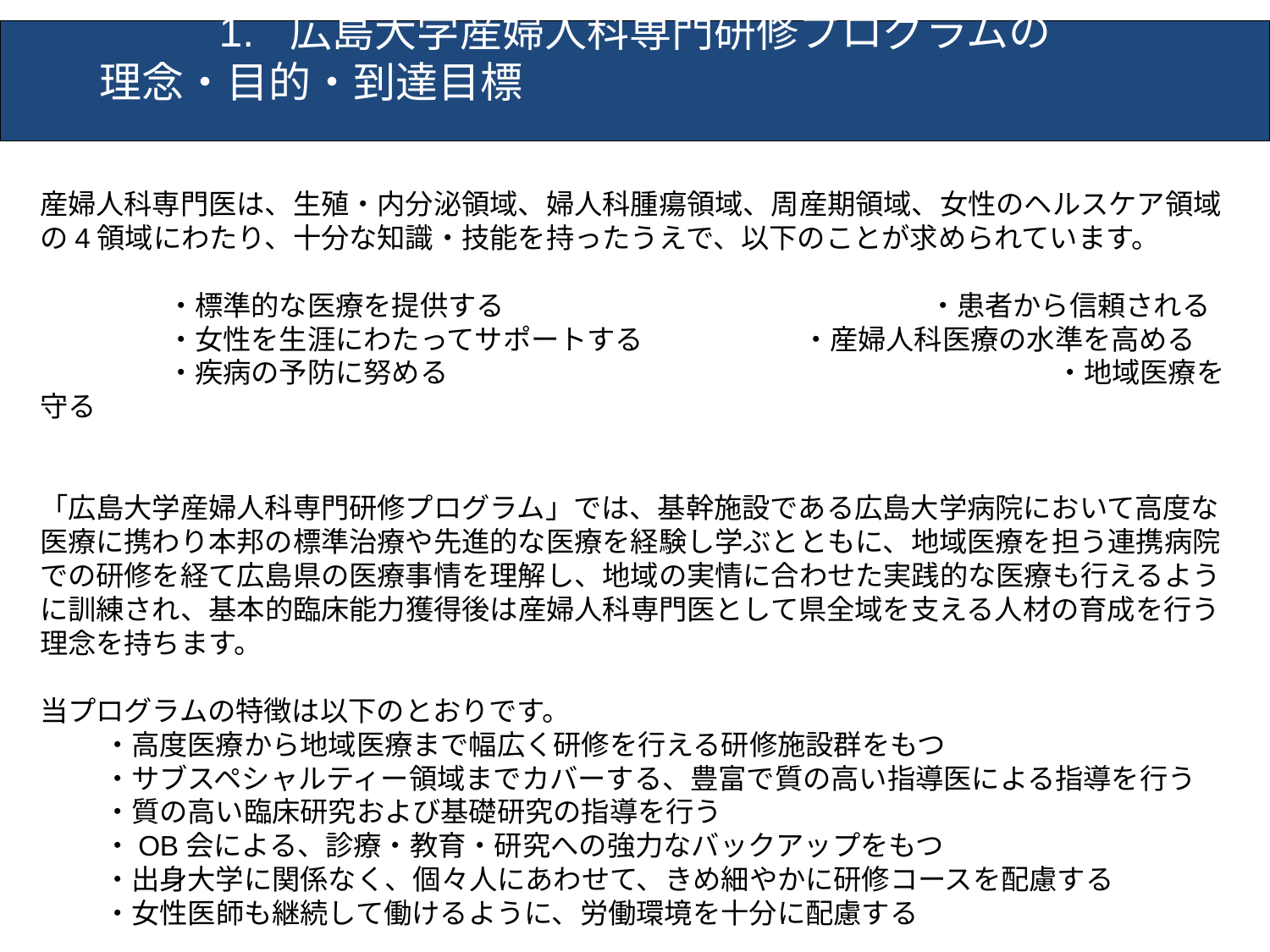

# 広島大学産婦人科専門研修プログラムの 理念・目的・到達目標
産婦人科専門医は、生殖・内分泌領域、婦人科腫瘍領域、周産期領域、女性のヘルスケア領域の4領域にわたり、十分な知識・技能を持ったうえで、以下のことが求められています。

	・標準的な医療を提供する				・患者から信頼される
	・女性を生涯にわたってサポートする		・産婦人科医療の水準を高める
	・疾病の予防に努める					・地域医療を守る

「広島大学産婦人科専門研修プログラム」では、基幹施設である広島大学病院において高度な医療に携わり本邦の標準治療や先進的な医療を経験し学ぶとともに、地域医療を担う連携病院での研修を経て広島県の医療事情を理解し、地域の実情に合わせた実践的な医療も行えるように訓練され、基本的臨床能力獲得後は産婦人科専門医として県全域を支える人材の育成を行う理念を持ちます。

当プログラムの特徴は以下のとおりです。
・高度医療から地域医療まで幅広く研修を行える研修施設群をもつ
・サブスペシャルティー領域までカバーする、豊富で質の高い指導医による指導を行う
・質の高い臨床研究および基礎研究の指導を行う
・OB会による、診療・教育・研究への強力なバックアップをもつ
・出身大学に関係なく、個々人にあわせて、きめ細やかに研修コースを配慮する
・女性医師も継続して働けるように、労働環境を十分に配慮する